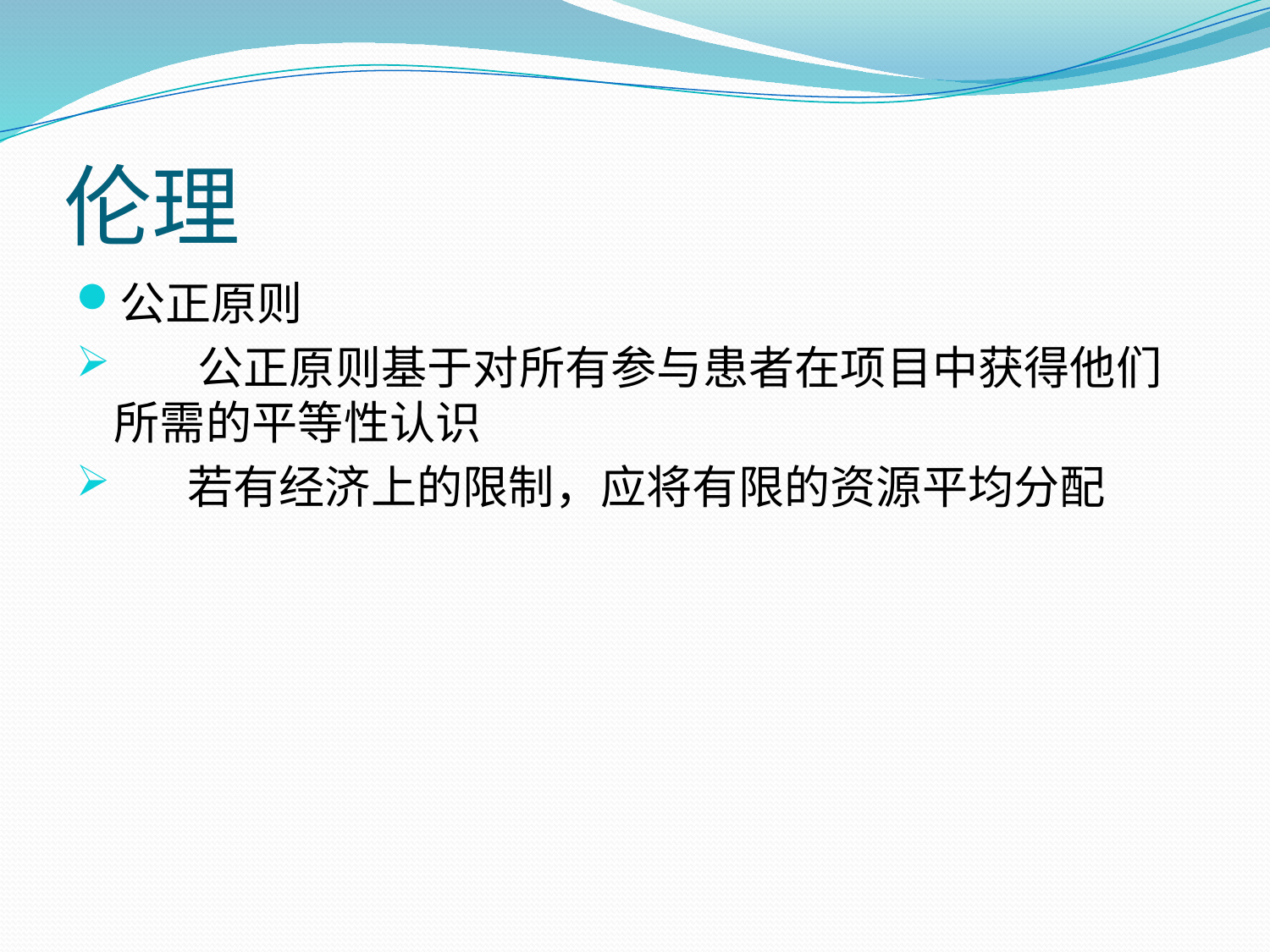

# 伦理
公正原则
       公正原则基于对所有参与患者在项目中获得他们所需的平等性认识
      若有经济上的限制，应将有限的资源平均分配